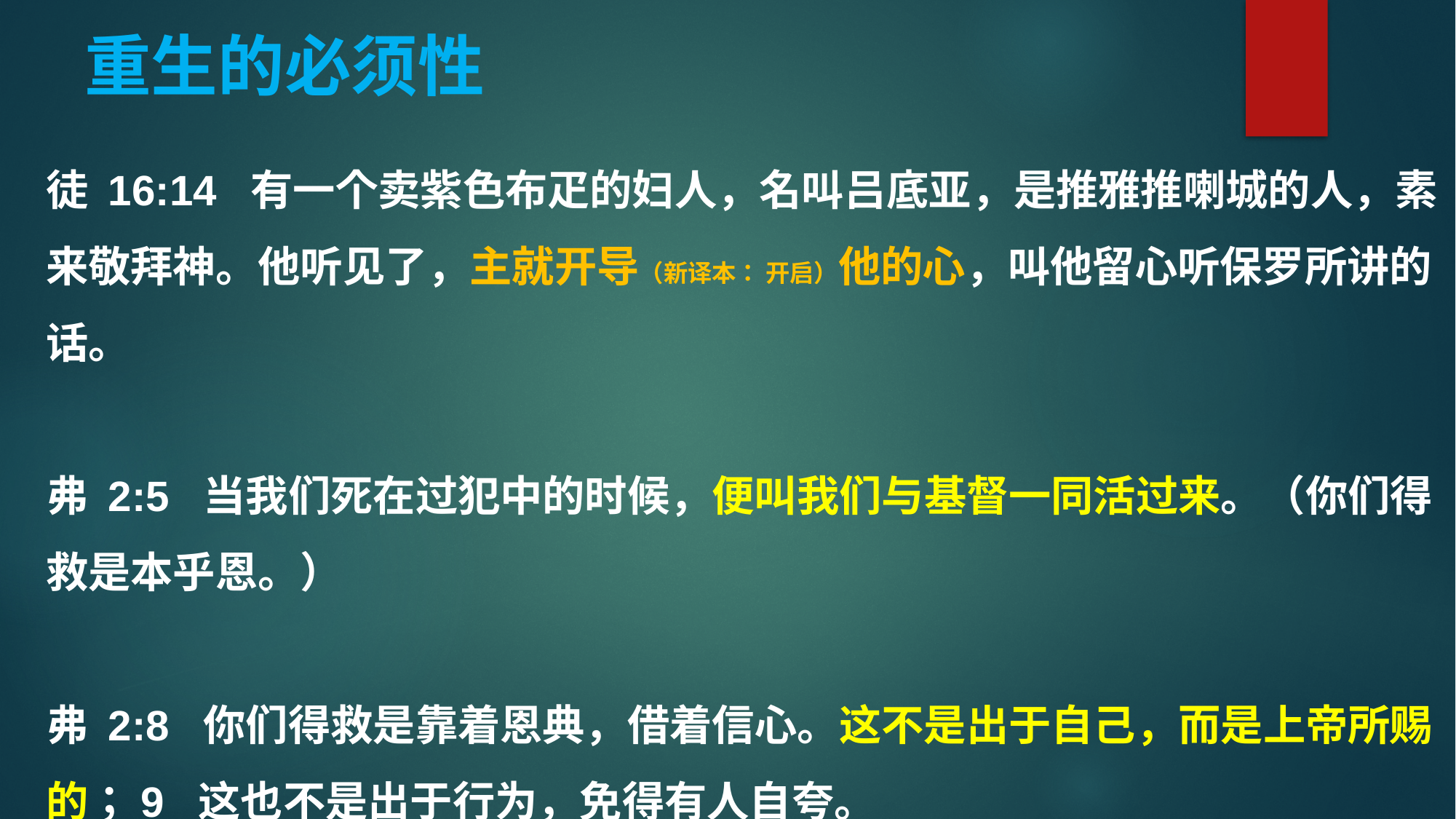

# 重生的必须性
徒 16:14  有一个卖紫色布疋的妇人，名叫吕底亚，是推雅推喇城的人，素来敬拜神。他听见了，主就开导（新译本： 开启）他的心，叫他留心听保罗所讲的话。
弗 2:5  当我们死在过犯中的时候，便叫我们与基督一同活过来。（你们得救是本乎恩。）

弗 2:8  你们得救是靠着恩典，借着信心。这不是出于自己，而是上帝所赐的；9  这也不是出于行为，免得有人自夸。